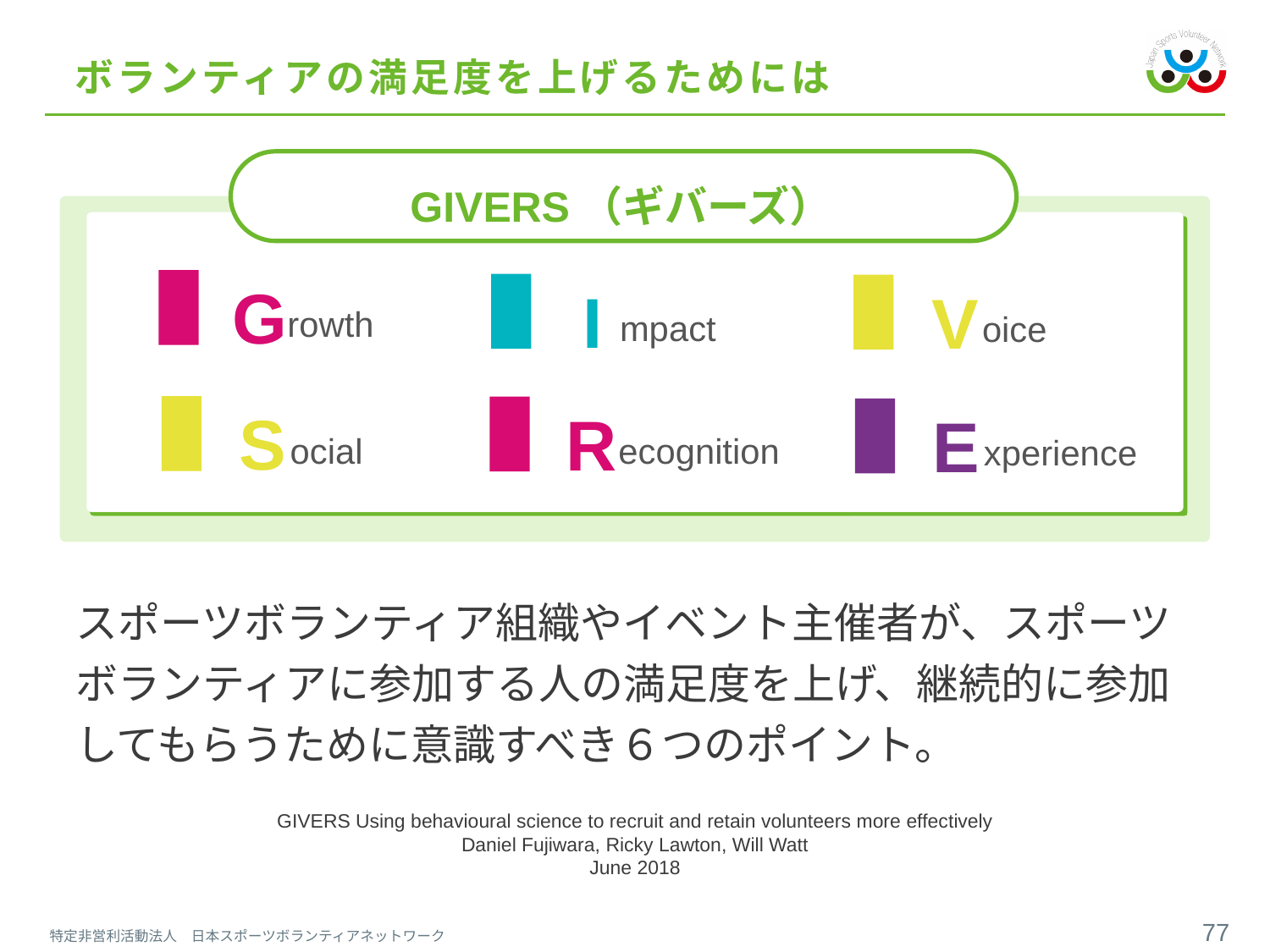

# ボランティアの満足度を上げるためには
GIVERS（ギバーズ）

G
rowth

I
mpact

V
oice

S
ocial

R
ecognition

E
xperience
スポーツボランティア組織やイベント主催者が、スポーツボランティアに参加する人の満足度を上げ、継続的に参加してもらうために意識すべき６つのポイント。​

GIVERS Using behavioural science to recruit and retain volunteers more effectively
Daniel Fujiwara, Ricky Lawton, Will Watt
June 2018